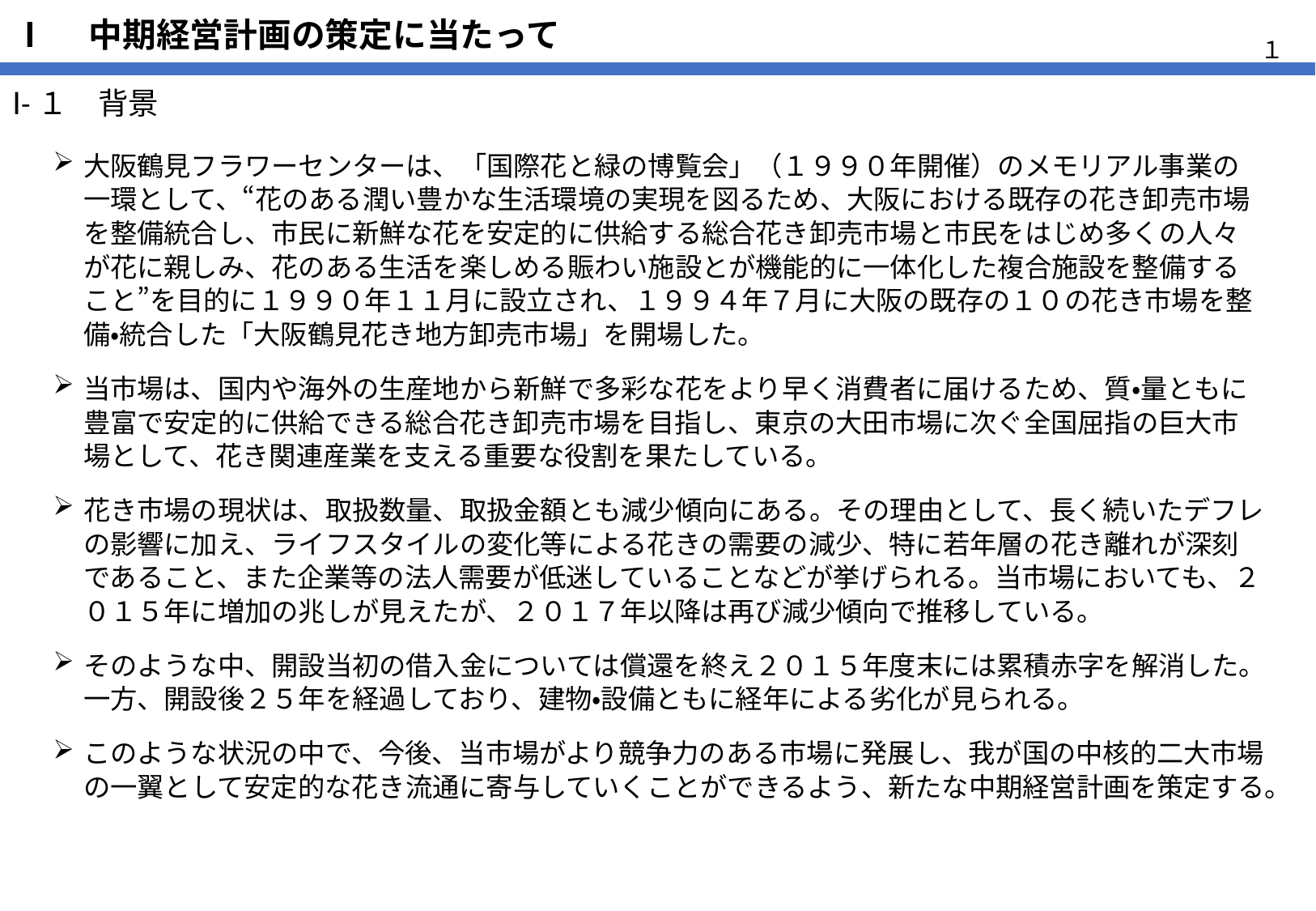

# Ⅰ　中期経営計画の策定に当たって
１
Ⅰ-１　背景
大阪鶴見フラワーセンターは、「国際花と緑の博覧会」（１９９０年開催）のメモリアル事業の一環として、“花のある潤い豊かな生活環境の実現を図るため、大阪における既存の花き卸売市場を整備統合し、市民に新鮮な花を安定的に供給する総合花き卸売市場と市民をはじめ多くの人々が花に親しみ、花のある生活を楽しめる賑わい施設とが機能的に一体化した複合施設を整備すること”を目的に１９９０年１１月に設立され、１９９４年７月に大阪の既存の１０の花き市場を整備・統合した「大阪鶴見花き地方卸売市場」を開場した。
当市場は、国内や海外の生産地から新鮮で多彩な花をより早く消費者に届けるため、質・量ともに豊富で安定的に供給できる総合花き卸売市場を目指し、東京の大田市場に次ぐ全国屈指の巨大市場として、花き関連産業を支える重要な役割を果たしている。
花き市場の現状は、取扱数量、取扱金額とも減少傾向にある。その理由として、長く続いたデフレの影響に加え、ライフスタイルの変化等による花きの需要の減少、特に若年層の花き離れが深刻であること、また企業等の法人需要が低迷していることなどが挙げられる。当市場においても、２０１５年に増加の兆しが見えたが、２０１７年以降は再び減少傾向で推移している。
そのような中、開設当初の借入金については償還を終え２０１５年度末には累積赤字を解消した。一方、開設後２５年を経過しており、建物・設備ともに経年による劣化が見られる。
このような状況の中で、今後、当市場がより競争力のある市場に発展し、我が国の中核的二大市場の一翼として安定的な花き流通に寄与していくことができるよう、新たな中期経営計画を策定する。